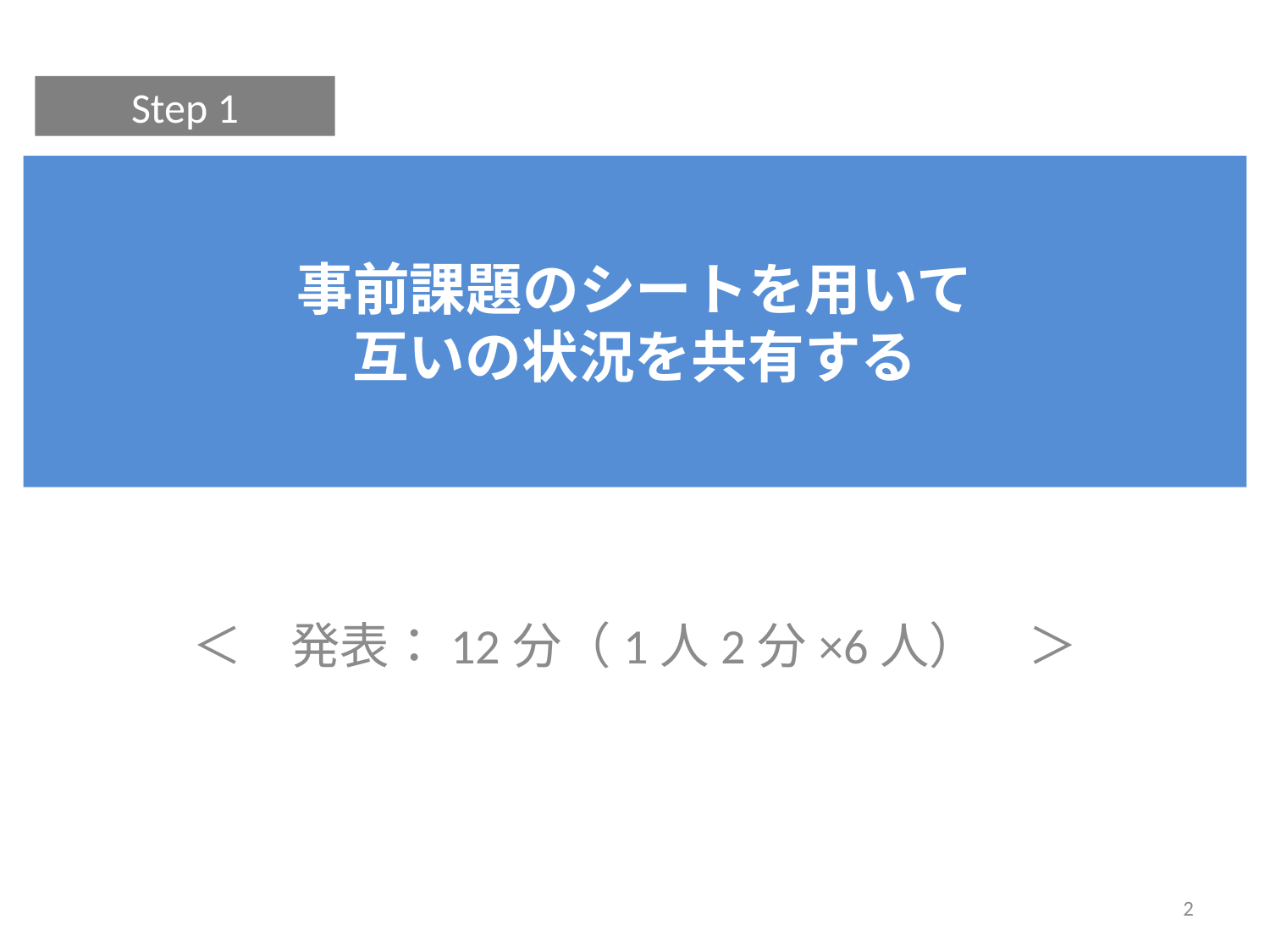

Step 1
# 事前課題のシートを用いて 互いの状況を共有する

＜　発表：12分（1人2分×6人）　＞
2